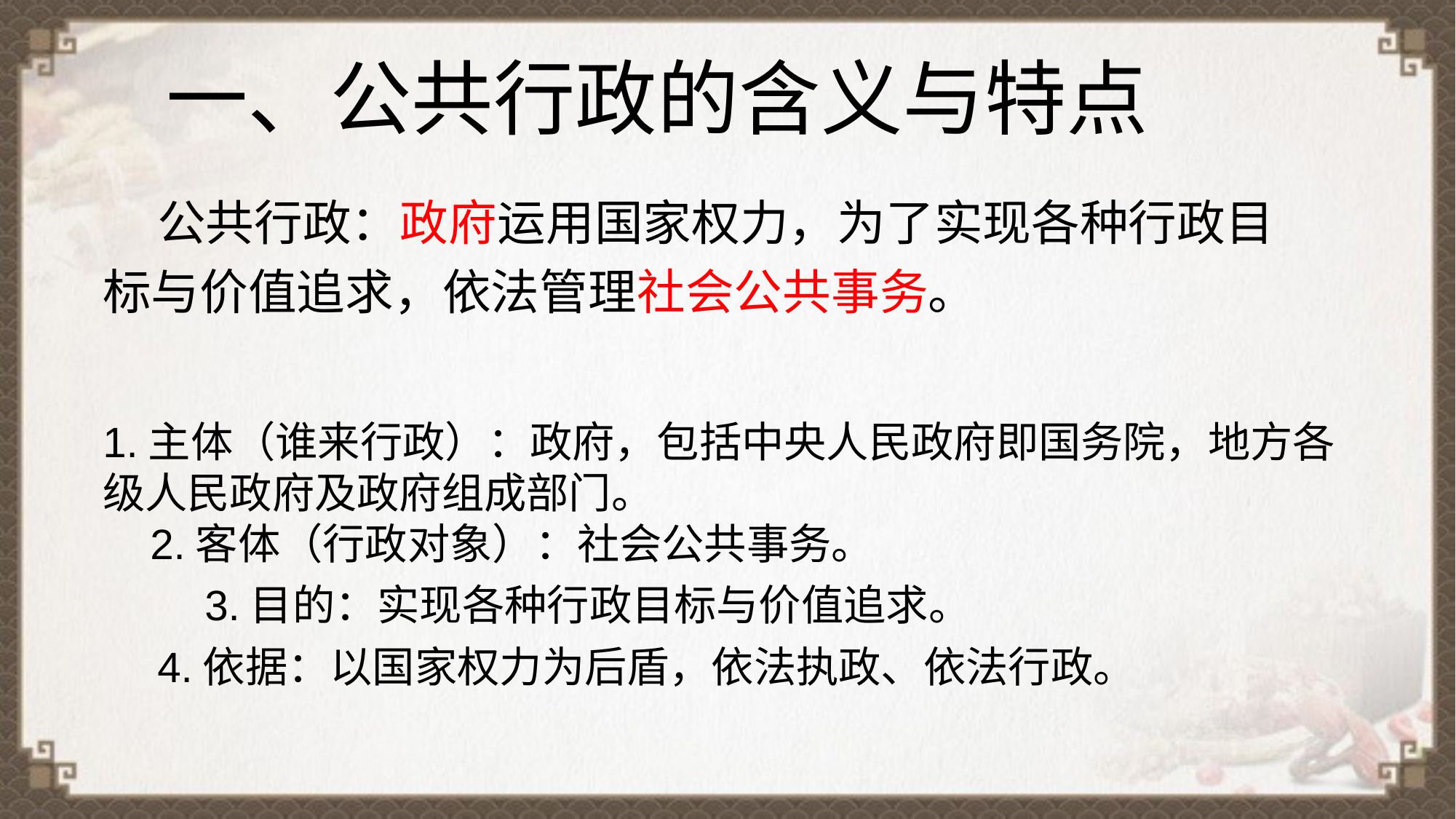

一、公共行政的含义与特点
公共行政：政府运用国家权力，为了实现各种行政目标与价值追求，依法管理社会公共事务。
1.主体（谁来行政）：政府，包括中央人民政府即国务院，地方各级人民政府及政府组成部门。    2.客体（行政对象）：社会公共事务。    3.目的：实现各种行政目标与价值追求。
4.依据：以国家权力为后盾，依法执政、依法行政。